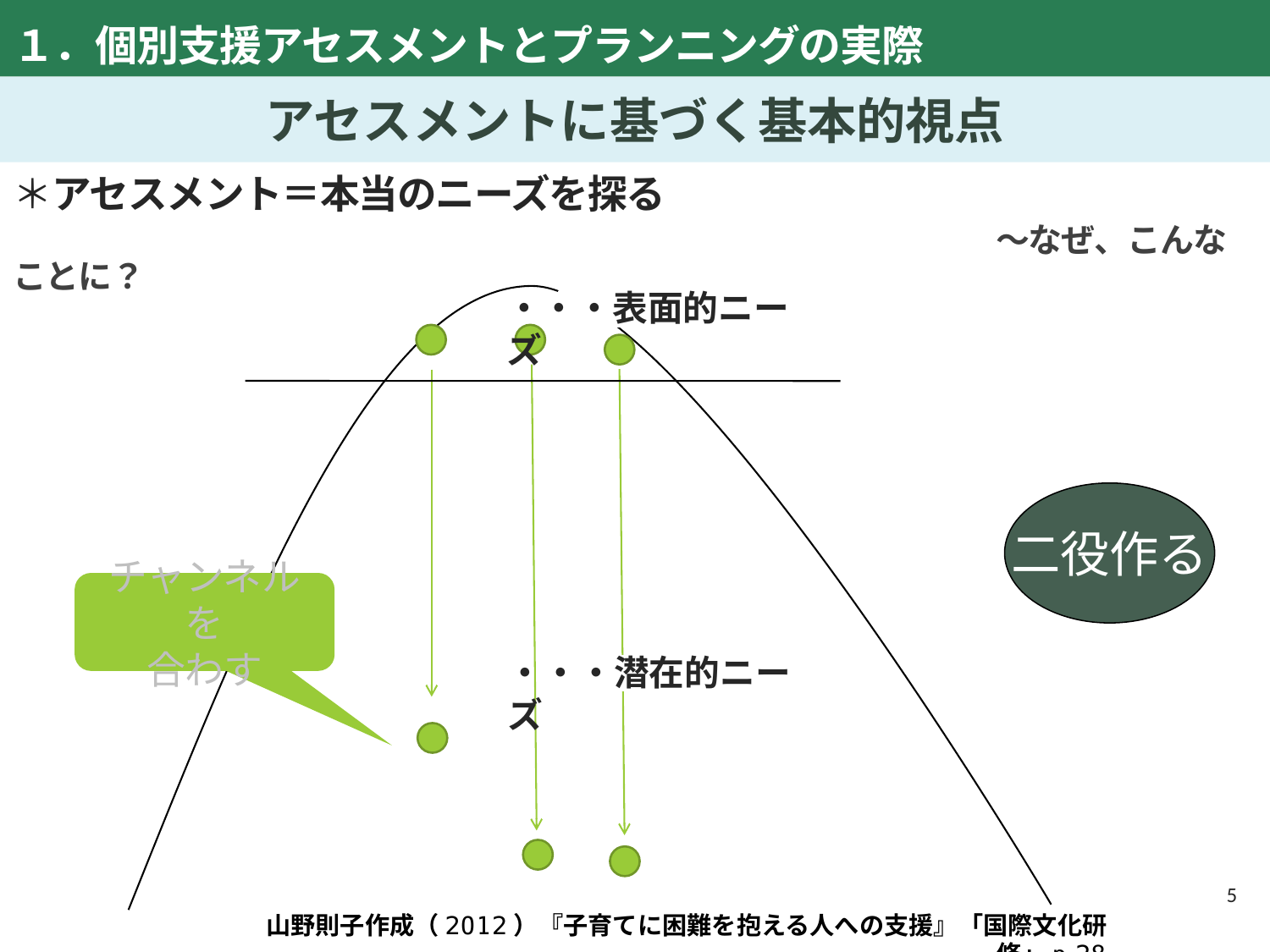

１．個別支援アセスメントとプランニングの実際
アセスメントに基づく基本的視点
＊アセスメント＝本当のニーズを探る
　　　　　　　　　　　　　　　　　　　　　　　～なぜ、こんなことに？
・・・表面的ニーズ

二役作る
チャンネルを
合わす
・・・潜在的ニーズ

5
5
山野則子作成（2012）『子育てに困難を抱える人への支援』「国際文化研修」p.28